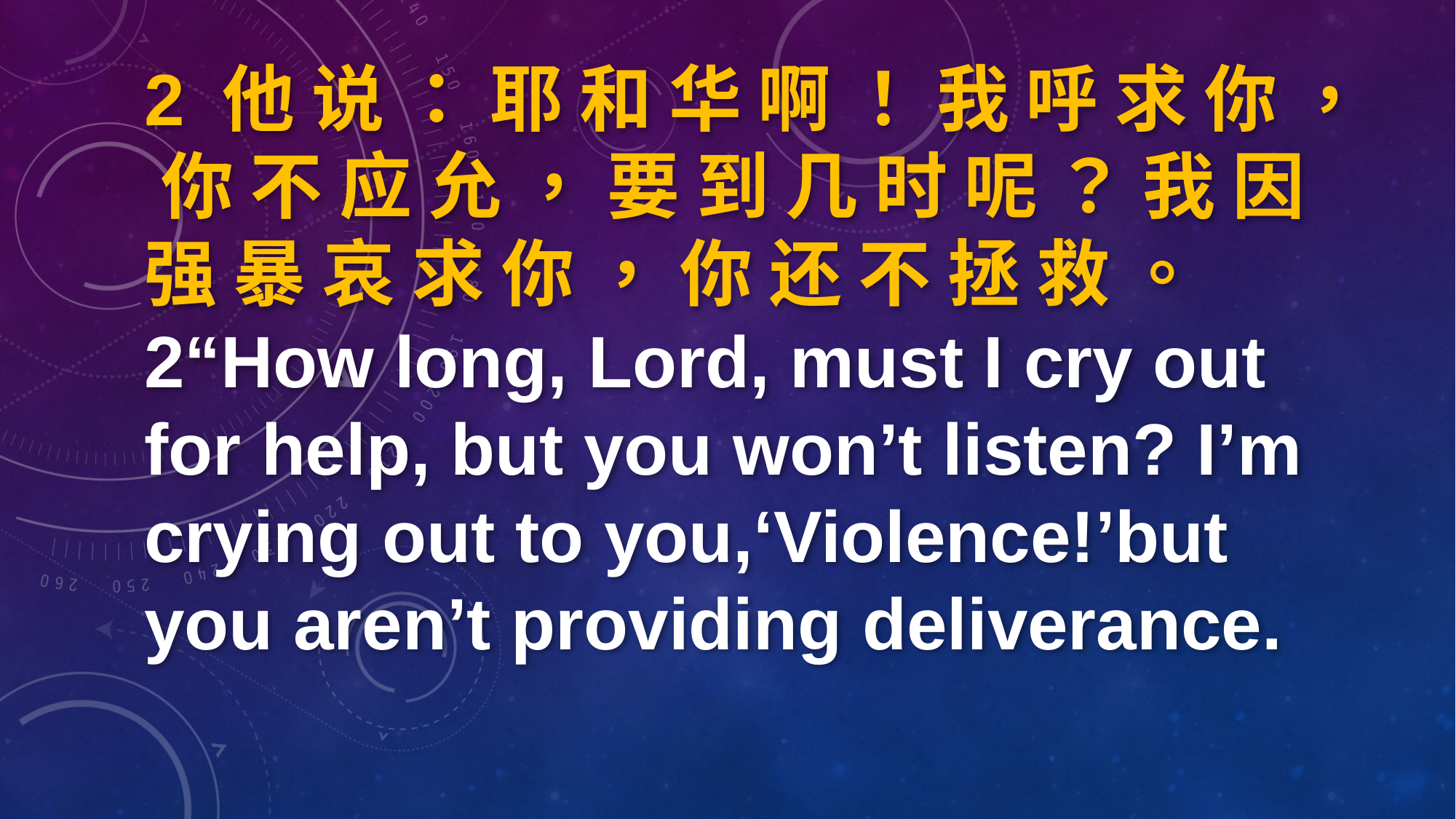

2 他 说 ： 耶 和 华 啊 ！ 我 呼 求 你 ， 你 不 应 允 ， 要 到 几 时 呢 ？ 我 因 强 暴 哀 求 你 ， 你 还 不 拯 救 。
2“How long, Lord, must I cry out for help, but you won’t listen? I’m crying out to you,‘Violence!’but you aren’t providing deliverance.